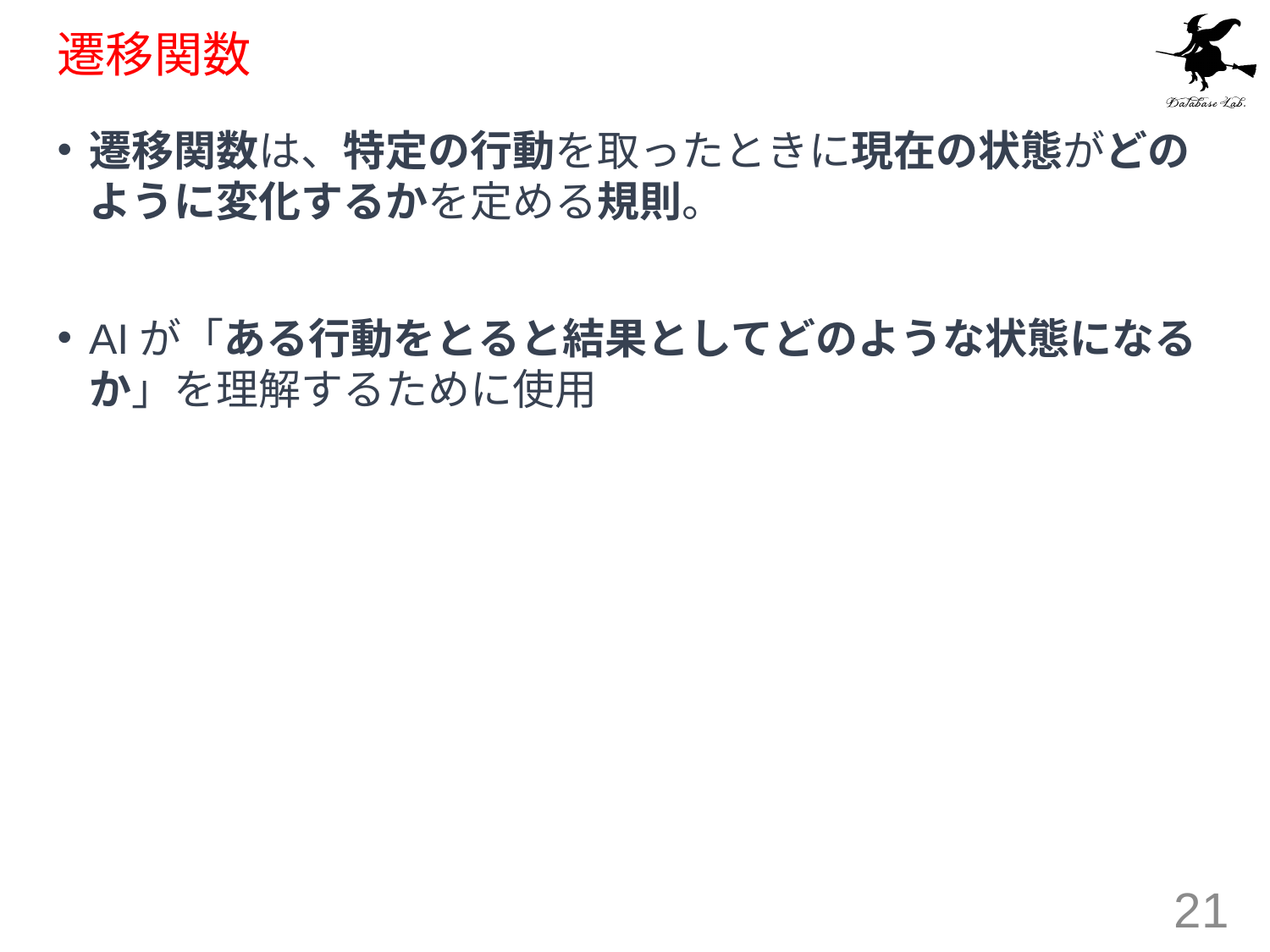

# 遷移関数
遷移関数は、特定の行動を取ったときに現在の状態がどのように変化するかを定める規則。

AIが「ある行動をとると結果としてどのような状態になるか」を理解するために使用

21